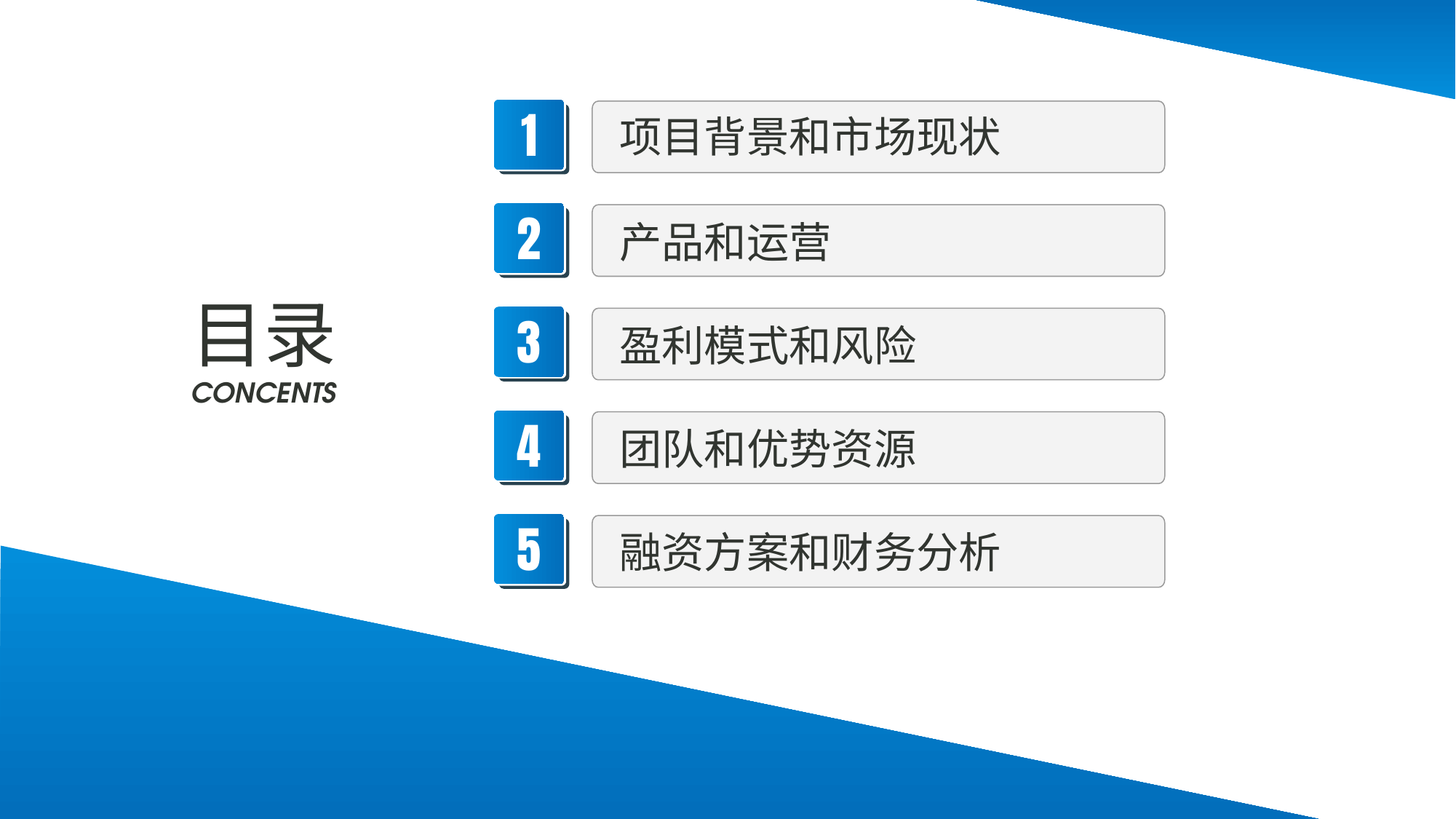

1
项目背景和市场现状

2
产品和运营
目录
CONCENTS

3
盈利模式和风险

4
团队和优势资源

5
融资方案和财务分析